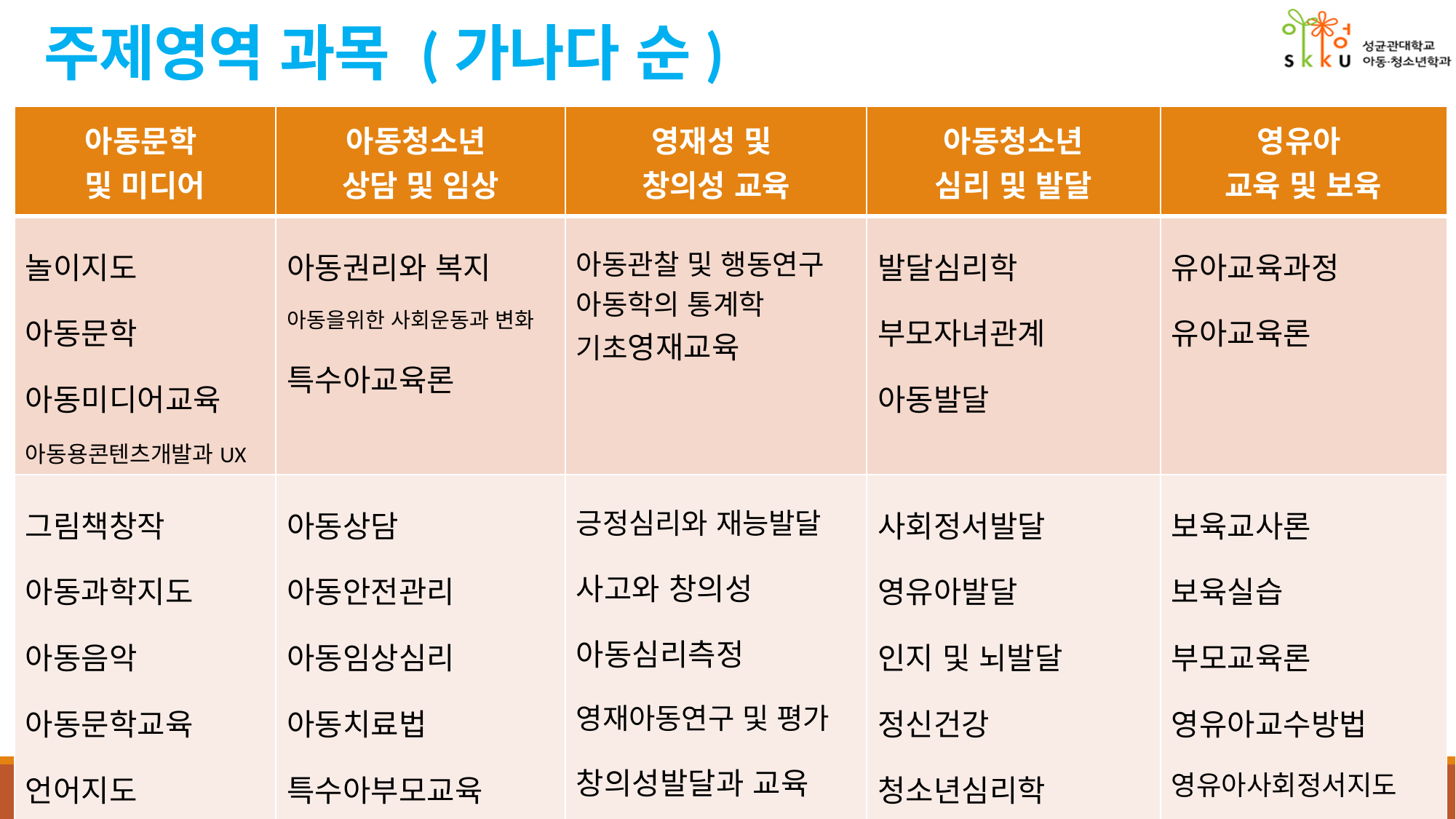

# 주제영역 과목 (가나다 순)
| 아동문학 및 미디어 | 아동청소년 상담 및 임상 | 영재성 및 창의성 교육 | 아동청소년 심리 및 발달 | 영유아 교육 및 보육 |
| --- | --- | --- | --- | --- |
| 놀이지도 아동문학 아동미디어교육 아동용콘텐츠개발과UX | 아동권리와 복지 아동을위한 사회운동과 변화 특수아교육론 | 아동관찰 및 행동연구 아동학의 통계학 기초영재교육 | 발달심리학 부모자녀관계 아동발달 | 유아교육과정 유아교육론 |
| 그림책창작 아동과학지도 아동음악 아동문학교육 언어지도 | 아동상담 아동안전관리 아동임상심리 아동치료법 특수아부모교육 | 긍정심리와 재능발달 사고와 창의성 아동심리측정 영재아동연구 및 평가 창의성발달과 교육 | 사회정서발달 영유아발달 인지 및 뇌발달 정신건강 청소년심리학 | 보육교사론 보육실습 부모교육론 영유아교수방법 영유아사회정서지도 영유아프로그램개발과평가 |